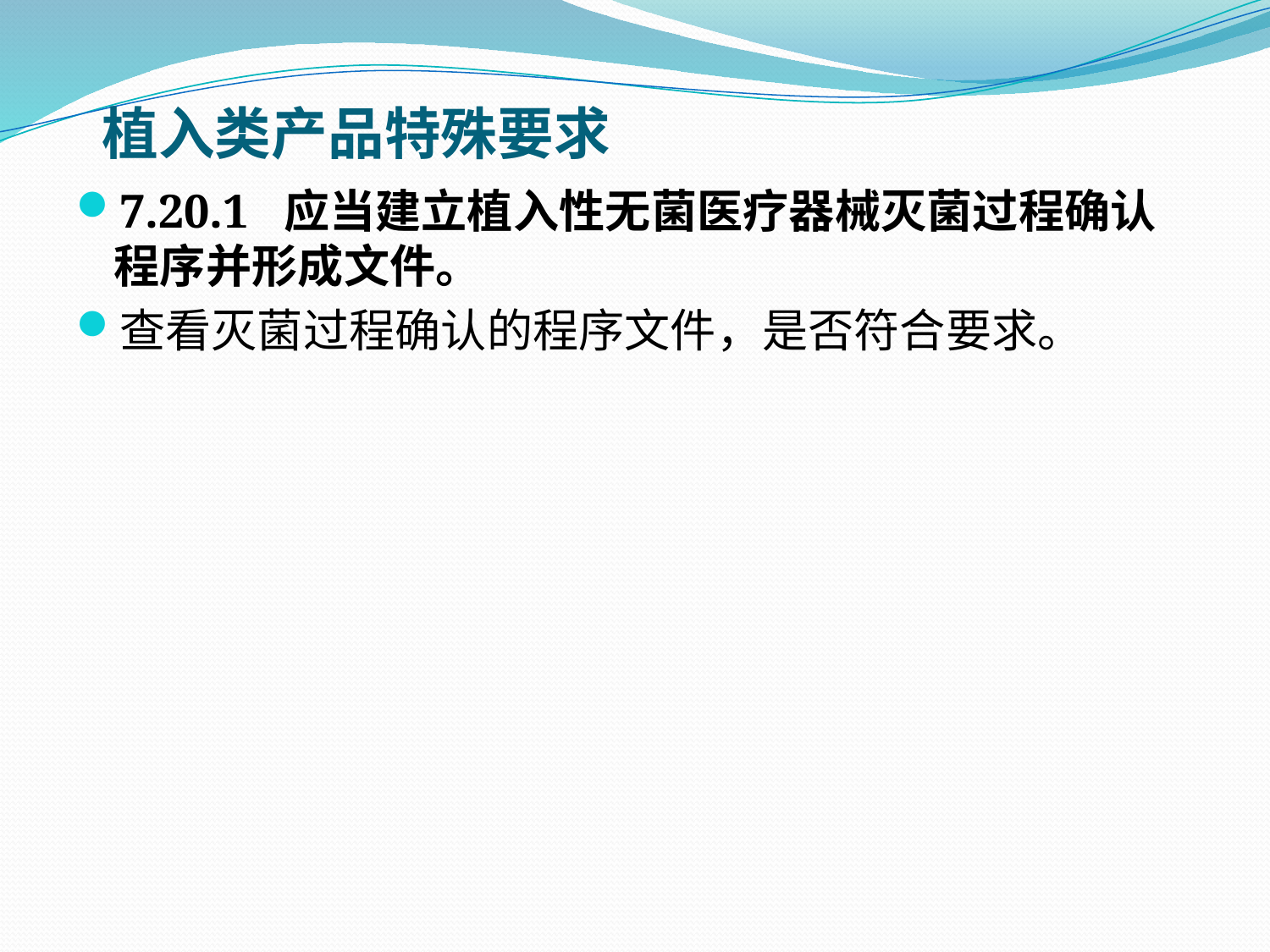

植入类产品特殊要求
7.20.1  应当建立植入性无菌医疗器械灭菌过程确认程序并形成文件。
查看灭菌过程确认的程序文件，是否符合要求。